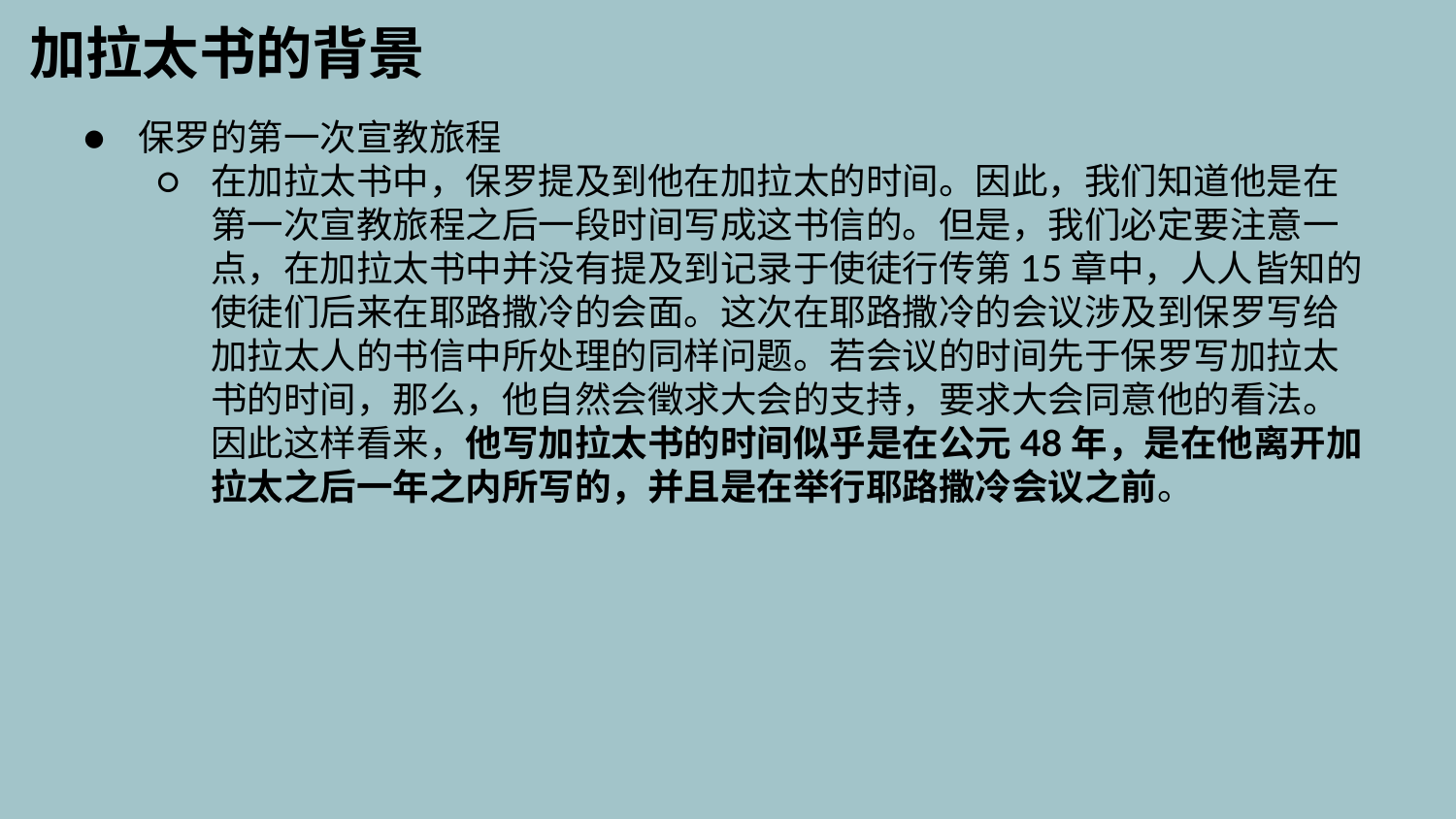

加拉太书的背景
保罗的第一次宣教旅程
在加拉太书中，保罗提及到他在加拉太的时间。因此，我们知道他是在第一次宣教旅程之后一段时间写成这书信的。但是，我们必定要注意一点，在加拉太书中并没有提及到记录于使徒行传第15章中，人人皆知的使徒们后来在耶路撒冷的会面。这次在耶路撒冷的会议涉及到保罗写给加拉太人的书信中所处理的同样问题。若会议的时间先于保罗写加拉太书的时间，那么，他自然会徵求大会的支持，要求大会同意他的看法。因此这样看来，他写加拉太书的时间似乎是在公元48年，是在他离开加拉太之后一年之内所写的，并且是在举行耶路撒冷会议之前。